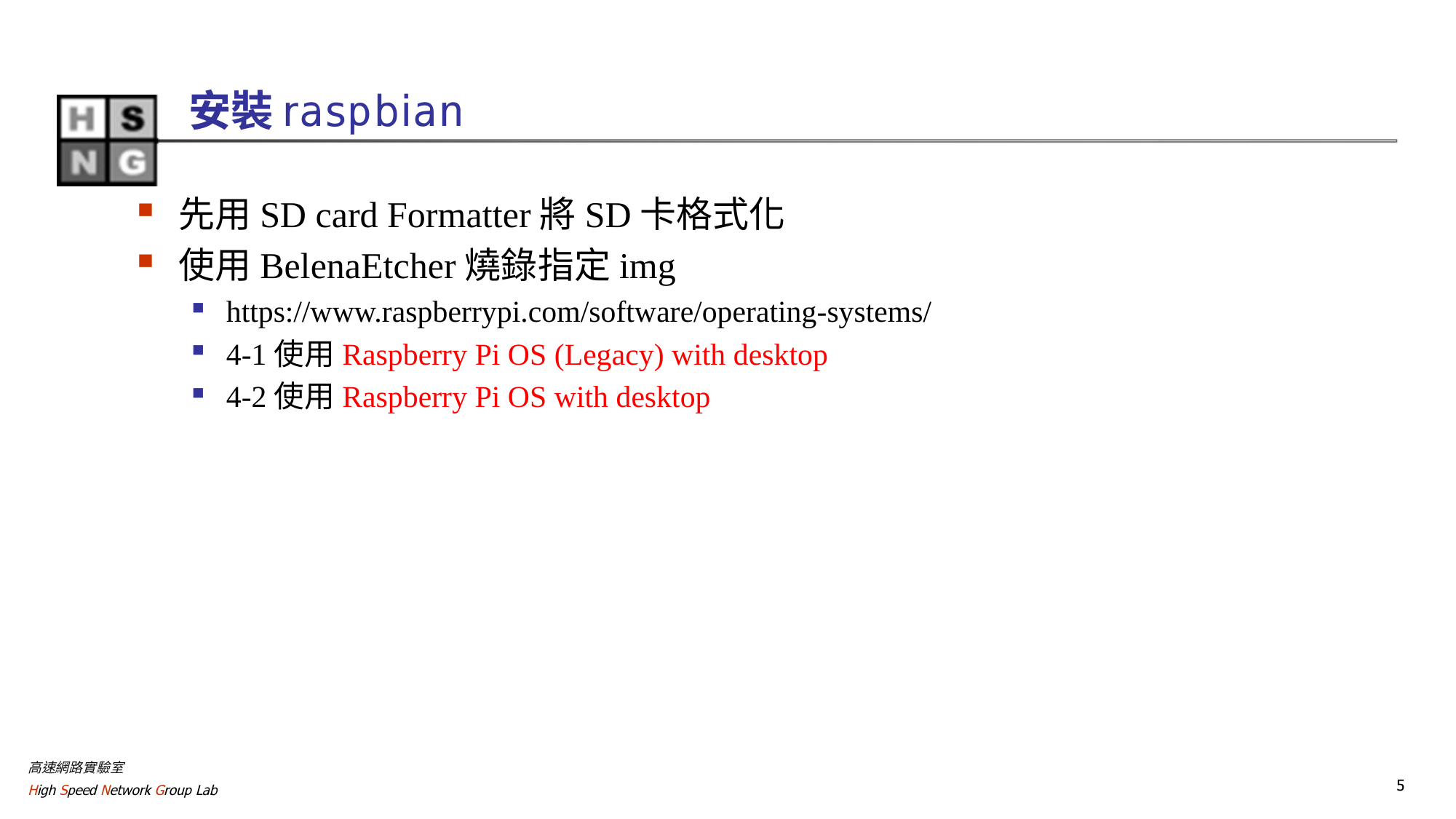

# 安裝raspbian
先用SD card Formatter將SD卡格式化
使用BelenaEtcher燒錄指定img
https://www.raspberrypi.com/software/operating-systems/
4-1使用Raspberry Pi OS (Legacy) with desktop
4-2使用Raspberry Pi OS with desktop